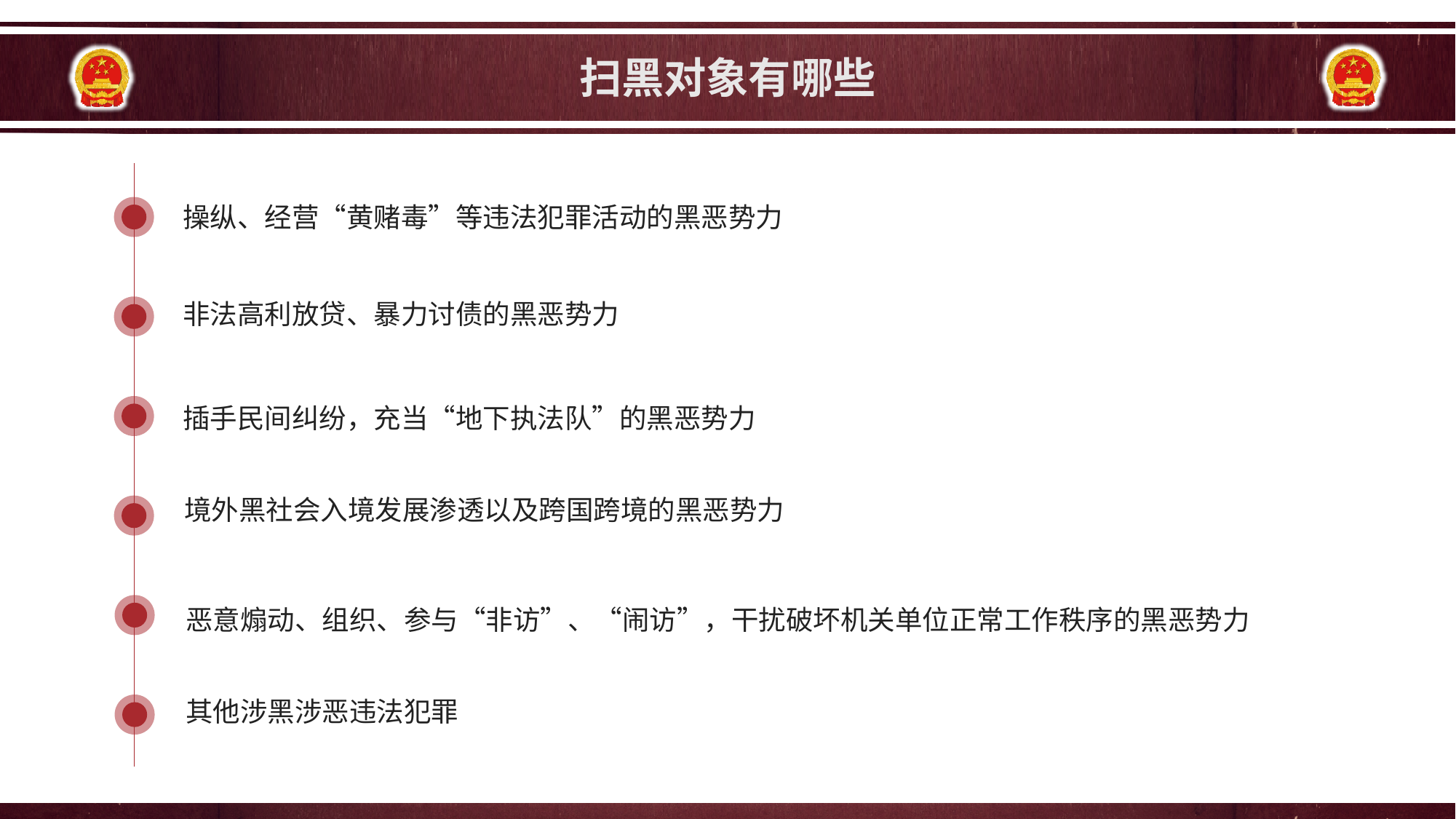

扫黑对象有哪些
操纵、经营“黄赌毒”等违法犯罪活动的黑恶势力

非法高利放贷、暴力讨债的黑恶势力

插手民间纠纷，充当“地下执法队”的黑恶势力
境外黑社会入境发展渗透以及跨国跨境的黑恶势力

恶意煽动、组织、参与“非访”、“闹访”，干扰破坏机关单位正常工作秩序的黑恶势力
其他涉黑涉恶违法犯罪